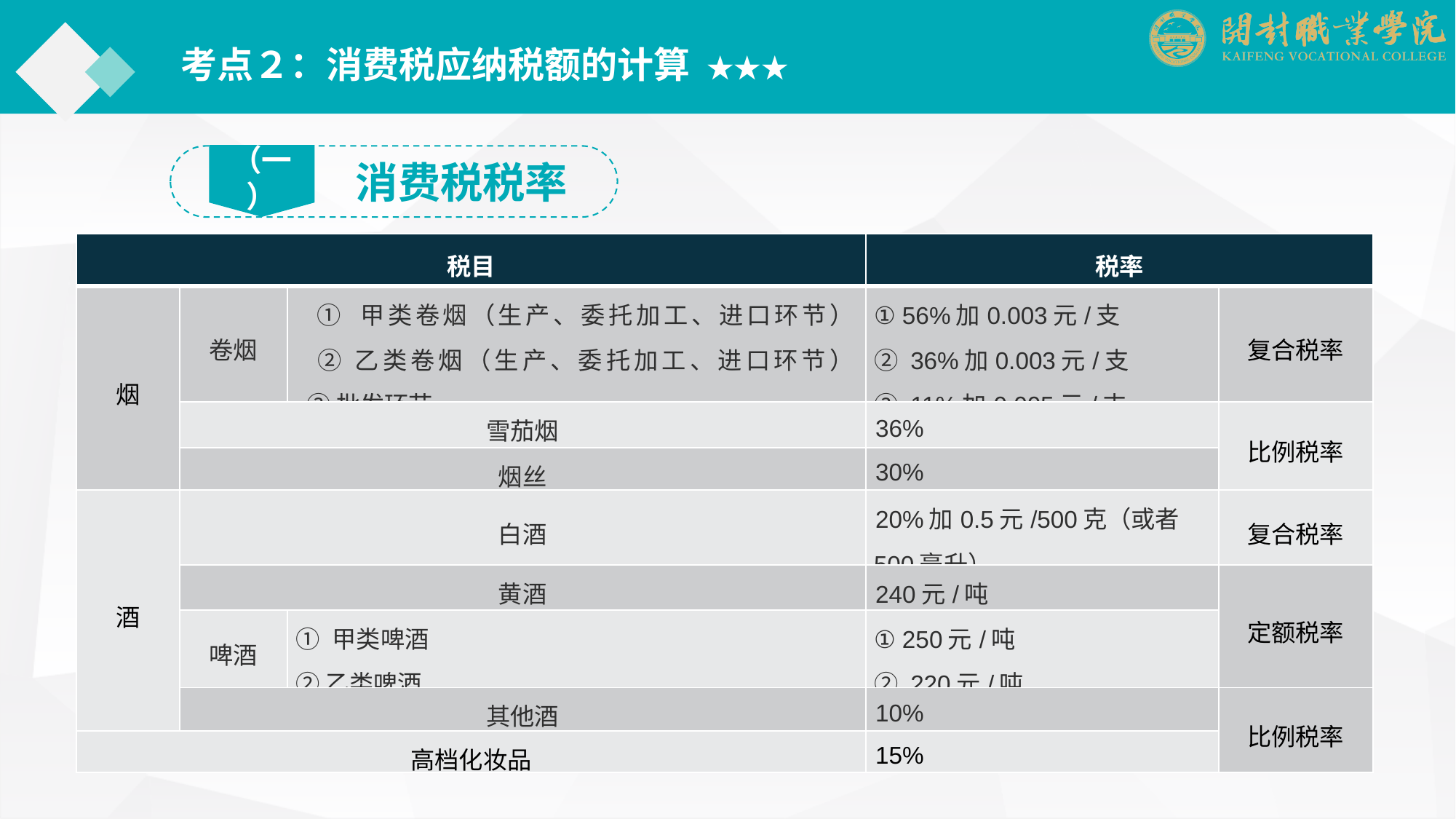

考点２：消费税应纳税额的计算  ★★★
（一）

消费税税率
| 税目 |  |  | 税率 |  |
| --- | --- | --- | --- | --- |
| 烟 | 卷烟 | ① 甲类卷烟（生产、委托加工、进口环节） ② 乙类卷烟（生产、委托加工、进口环节） ③ 批发环节 | ① 56%加0.003元/支 ② 36%加0.003元/支 ③ 11%加0.005元/支 | 复合税率 |
|  | 雪茄烟 |  | 36% | 比例税率 |
|  | 烟丝 |  | 30% |  |
| 酒 | 白酒 |  | 20%加0.5元/500克（或者500毫升） | 复合税率 |
|  | 黄酒 |  | 240元/吨 | 定额税率 |
|  | 啤酒 | ① 甲类啤酒 ② 乙类啤酒 | ① 250元/吨 ② 220元/吨 |  |
|  | 其他酒 |  | 10% | 比例税率 |
| 高档化妆品 |  |  | 15% |  |